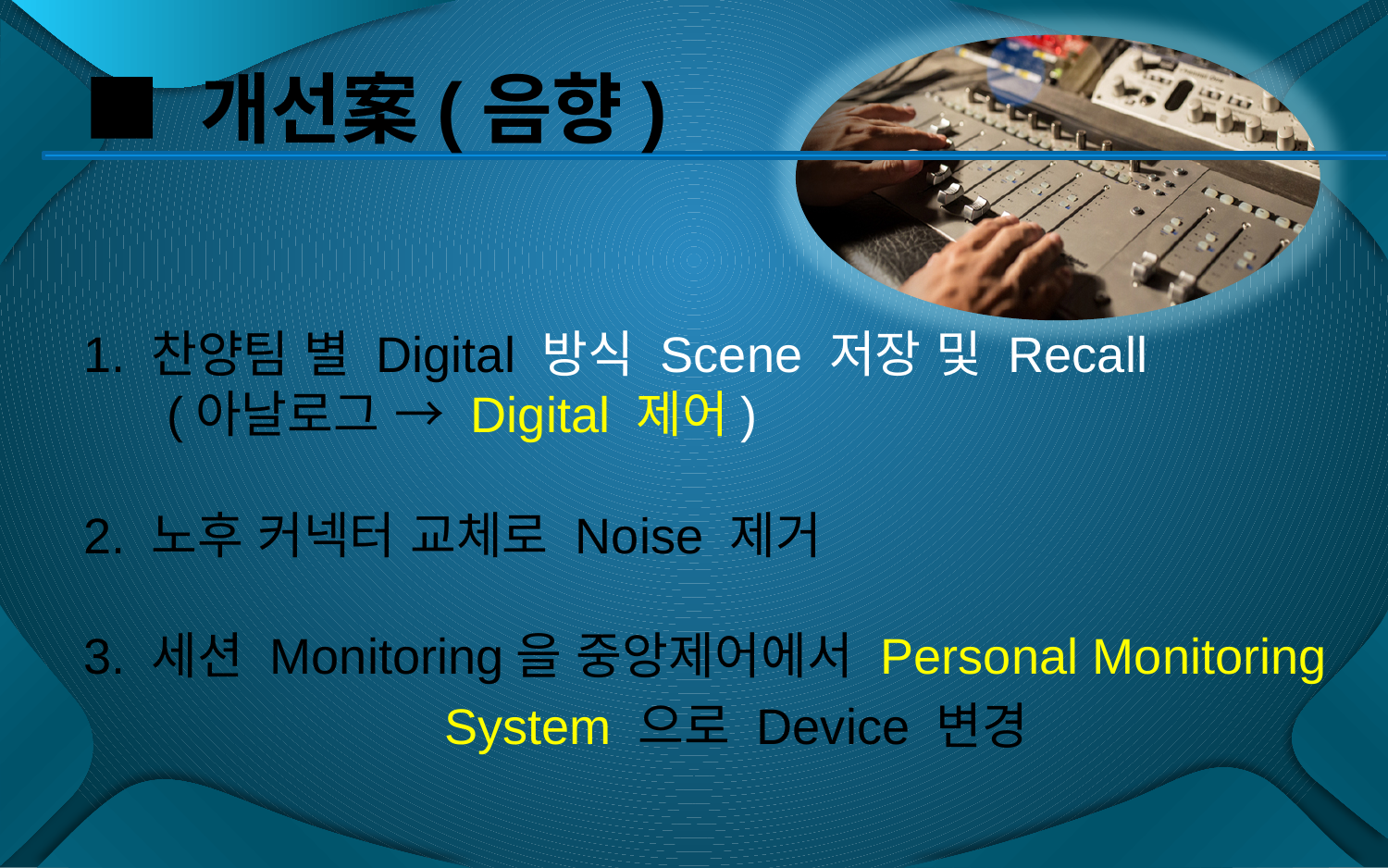

# ■ 개선案(음향)
1. 찬양팀 별 Digital 방식 Scene 저장 및 Recall
      (아날로그 → Digital 제어)
2. 노후 커넥터 교체로 Noise 제거
3. 세션 Monitoring을 중앙제어에서 Personal Monitoring
                          System 으로 Device 변경